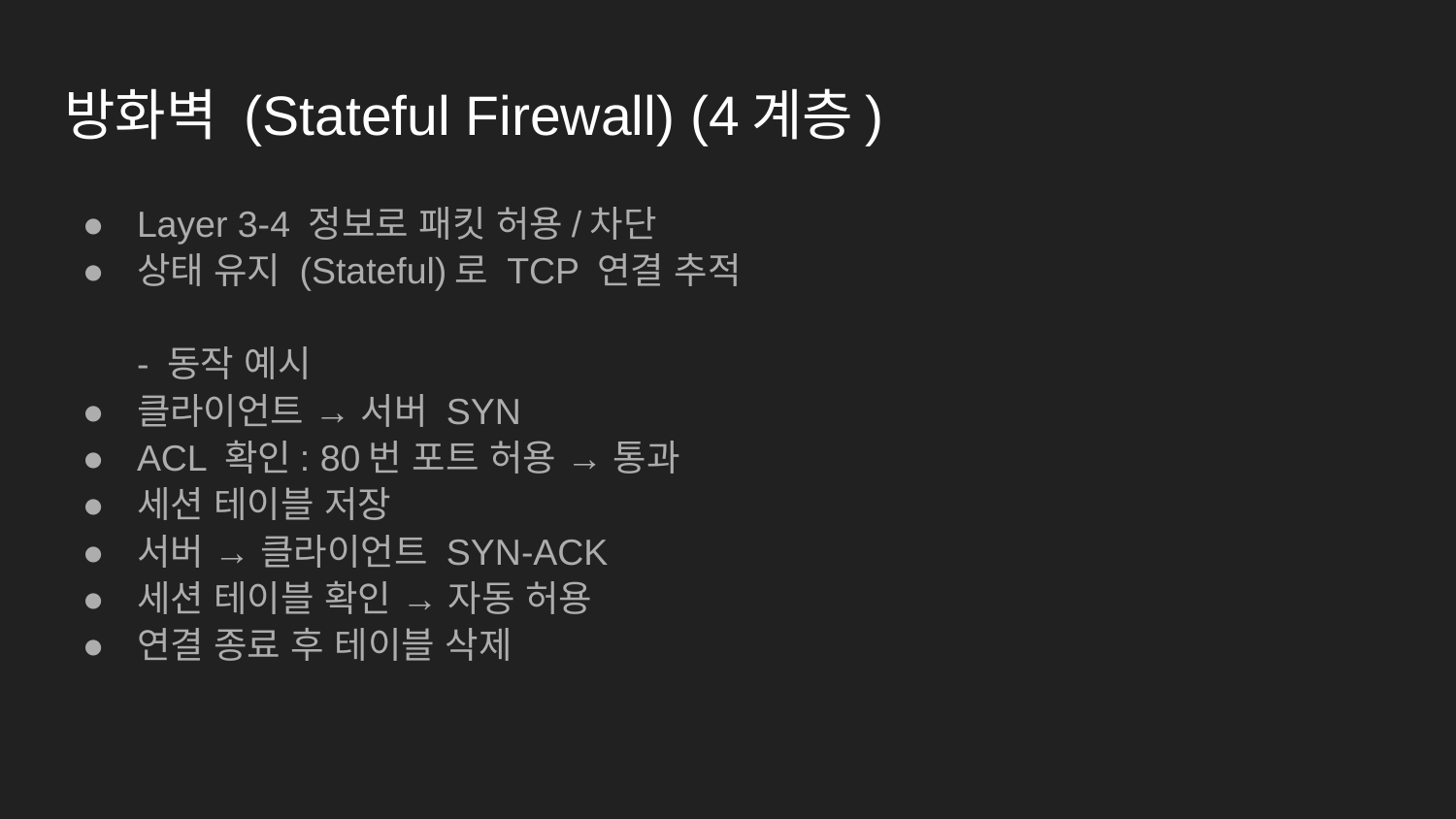

# 방화벽 (Stateful Firewall) (4계층)
Layer 3-4 정보로 패킷 허용/차단
상태 유지 (Stateful)로 TCP 연결 추적
- 동작 예시
클라이언트 → 서버 SYN
ACL 확인: 80번 포트 허용 → 통과
세션 테이블 저장
서버 → 클라이언트 SYN-ACK
세션 테이블 확인 → 자동 허용
연결 종료 후 테이블 삭제